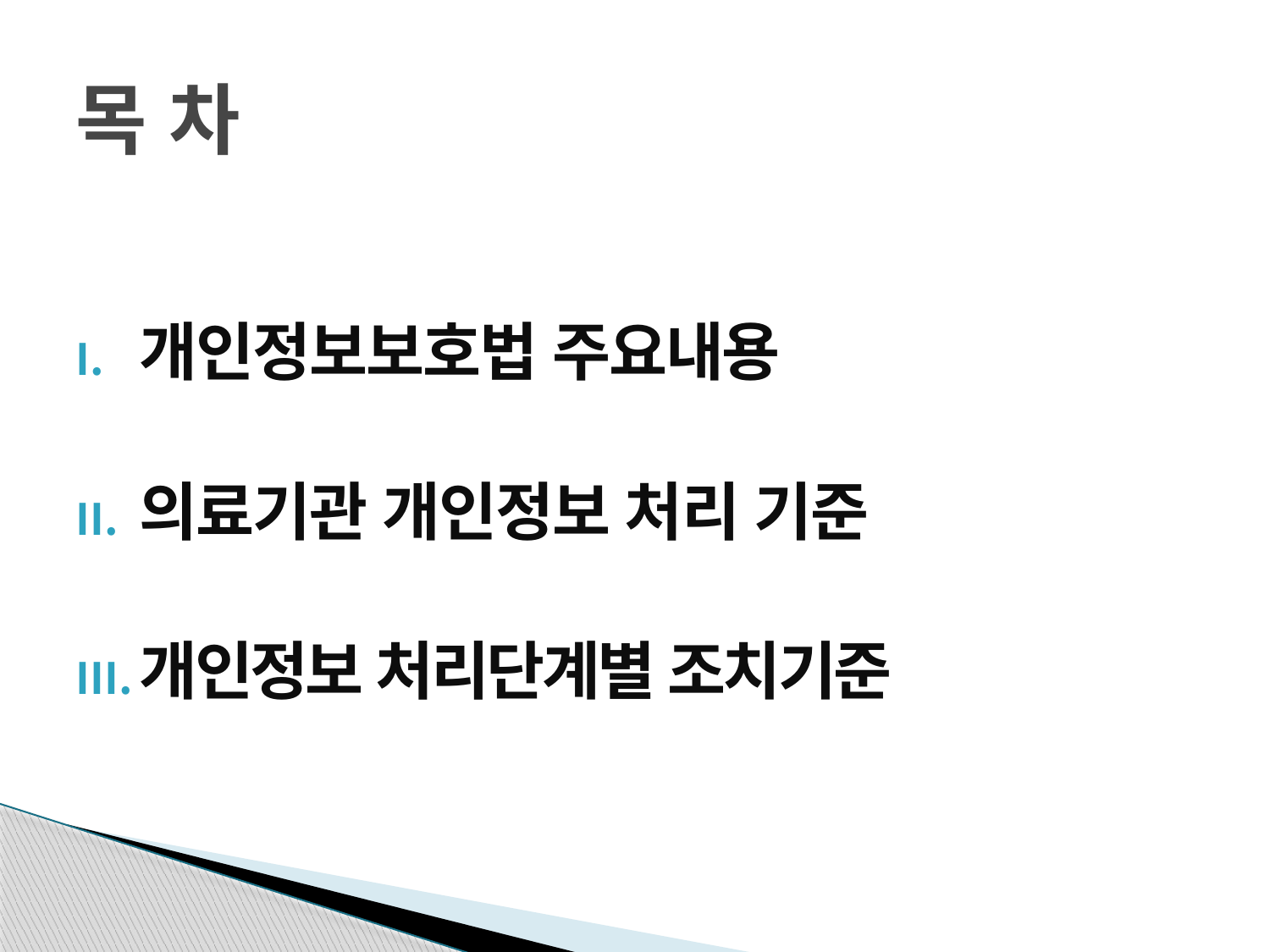

# 목 차

개인정보보호법 주요내용
의료기관 개인정보 처리 기준
개인정보 처리단계별 조치기준